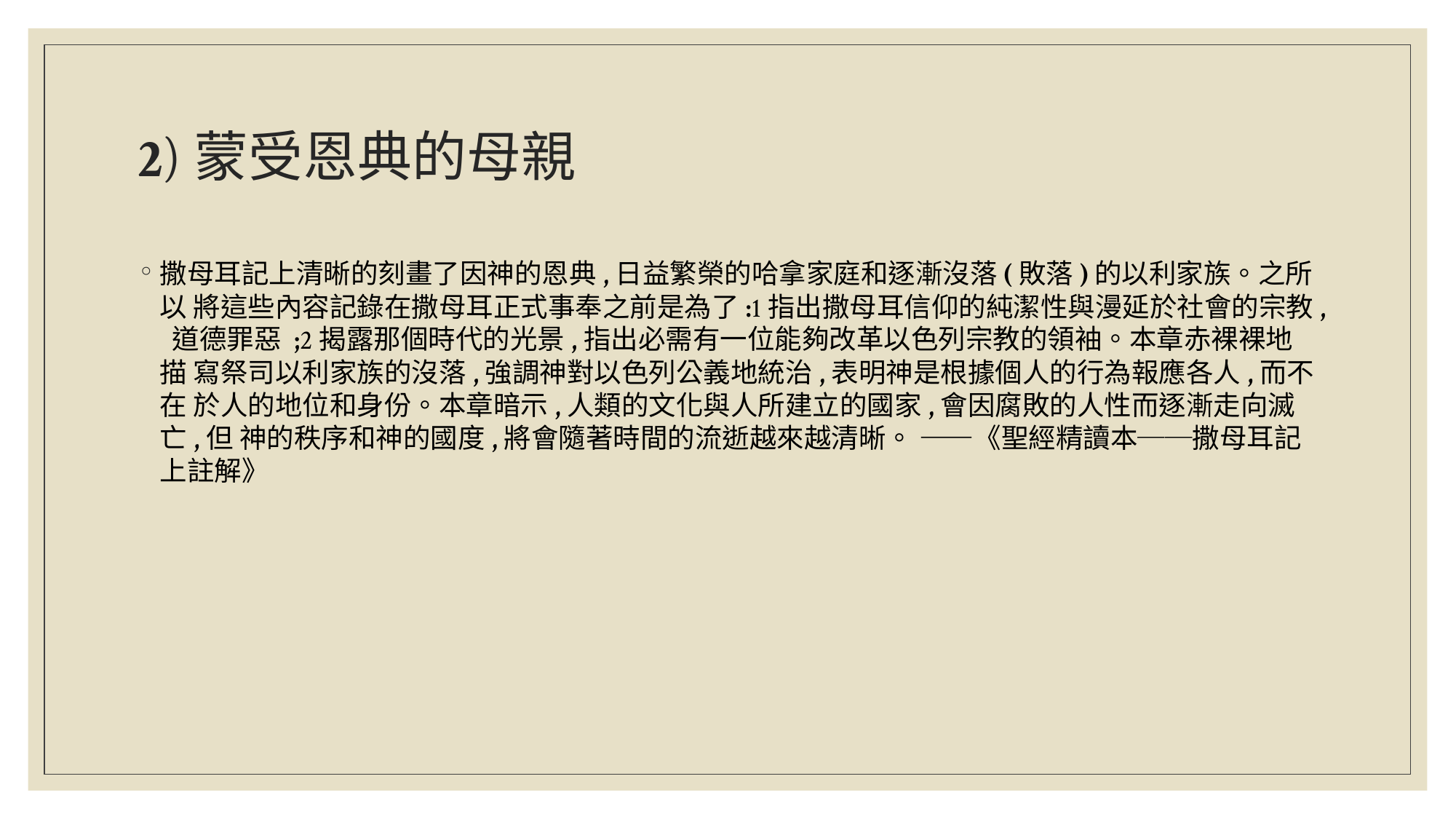

# 2)蒙受恩典的母親
撒母耳記上清晰的刻畫了因神的恩典,日益繁榮的哈拿家庭和逐漸沒落(敗落)的以利家族。之所以 將這些內容記錄在撒母耳正式事奉之前是為了:1指出撒母耳信仰的純潔性與漫延於社會的宗教, 道德罪惡 ;2揭露那個時代的光景,指出必需有一位能夠改革以色列宗教的領袖。本章赤裸裸地描 寫祭司以利家族的沒落,強調神對以色列公義地統治,表明神是根據個人的行為報應各人,而不在 於人的地位和身份。本章暗示,人類的文化與人所建立的國家,會因腐敗的人性而逐漸走向滅亡,但 神的秩序和神的國度,將會隨著時間的流逝越來越清晰。 ――《聖經精讀本──撒母耳記上註解》